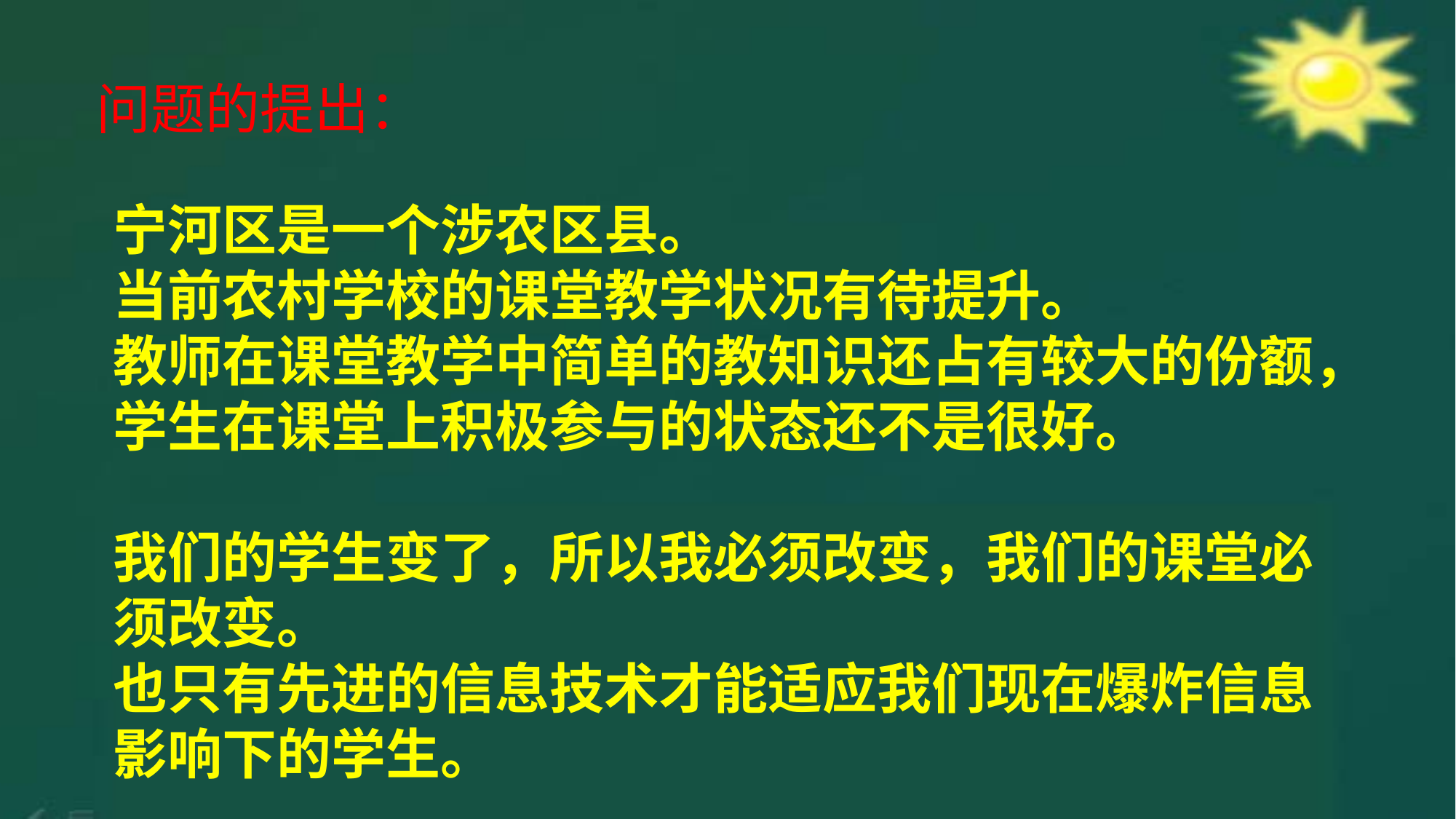

问题的提出：
宁河区是一个涉农区县。
当前农村学校的课堂教学状况有待提升。
教师在课堂教学中简单的教知识还占有较大的份额，
学生在课堂上积极参与的状态还不是很好。

我们的学生变了，所以我必须改变，我们的课堂必须改变。
也只有先进的信息技术才能适应我们现在爆炸信息影响下的学生。